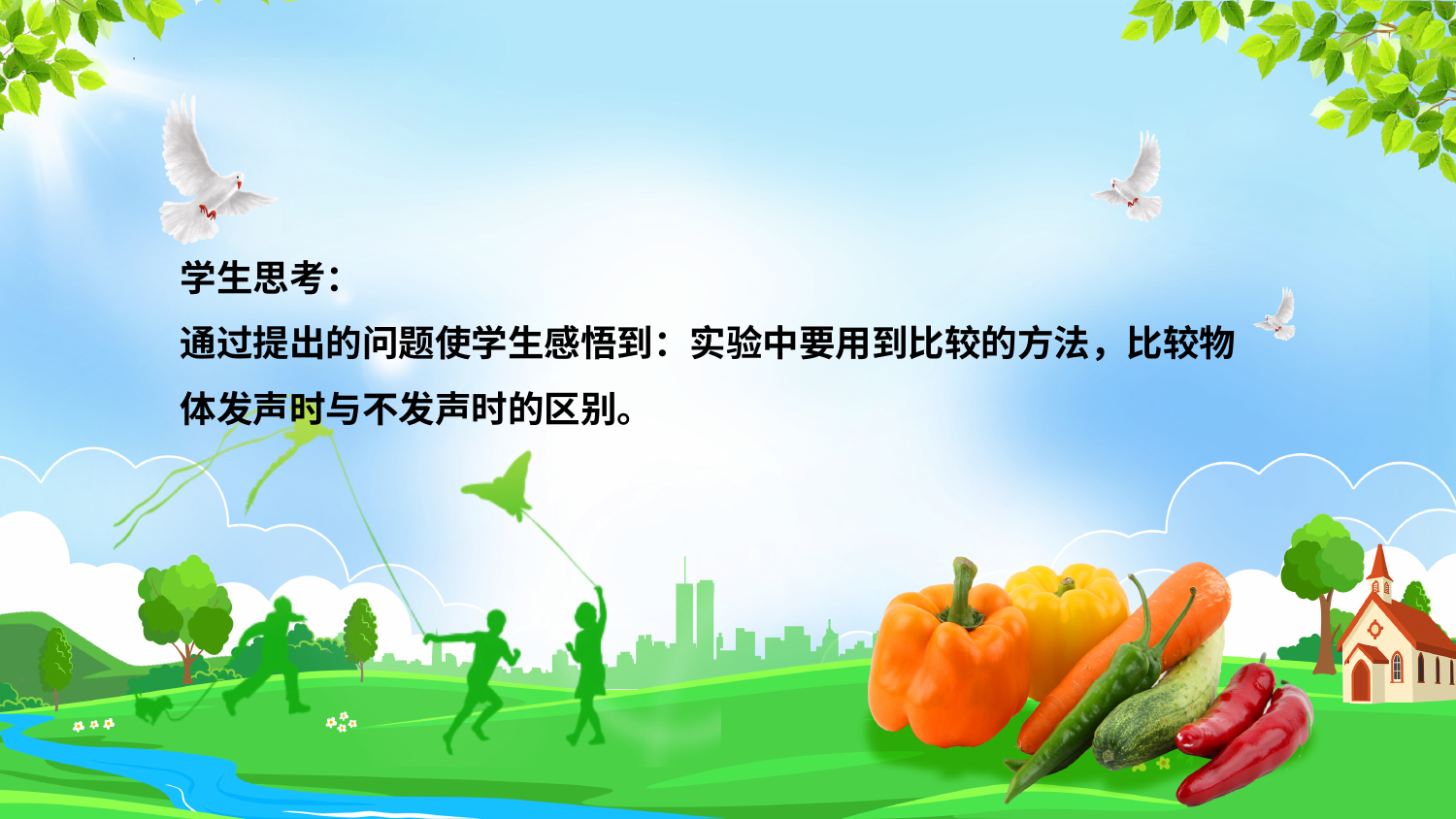

学生思考：
通过提出的问题使学生感悟到：实验中要用到比较的方法，比较物体发声时与不发声时的区别。